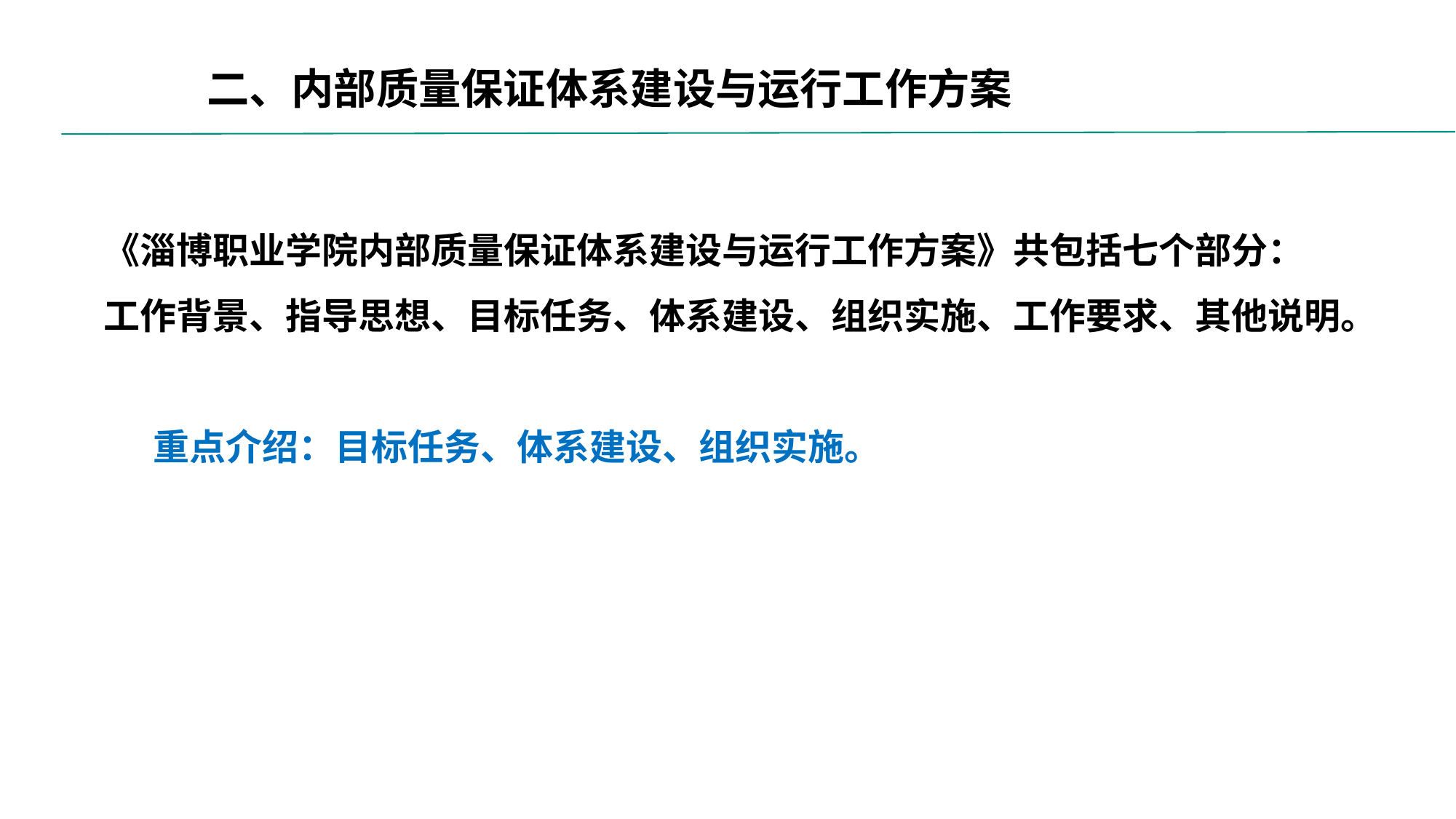

二、内部质量保证体系建设与运行工作方案
《淄博职业学院内部质量保证体系建设与运行工作方案》共包括七个部分：
工作背景、指导思想、目标任务、体系建设、组织实施、工作要求、其他说明。

     重点介绍：目标任务、体系建设、组织实施。